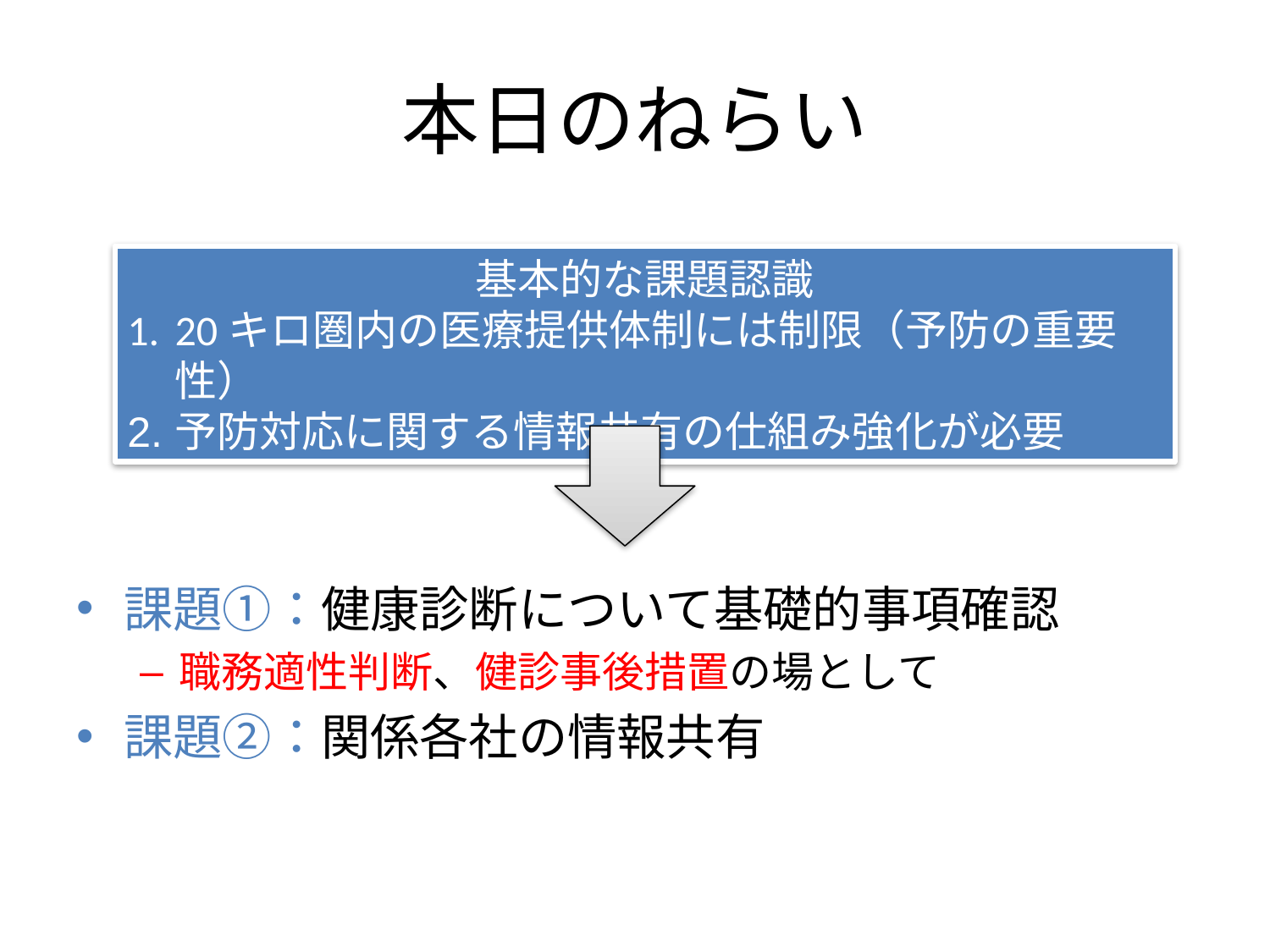

# 本日のねらい
基本的な課題認識
20キロ圏内の医療提供体制には制限（予防の重要性）
予防対応に関する情報共有の仕組み強化が必要

課題①：健康診断について基礎的事項確認
職務適性判断、健診事後措置の場として
課題②：関係各社の情報共有